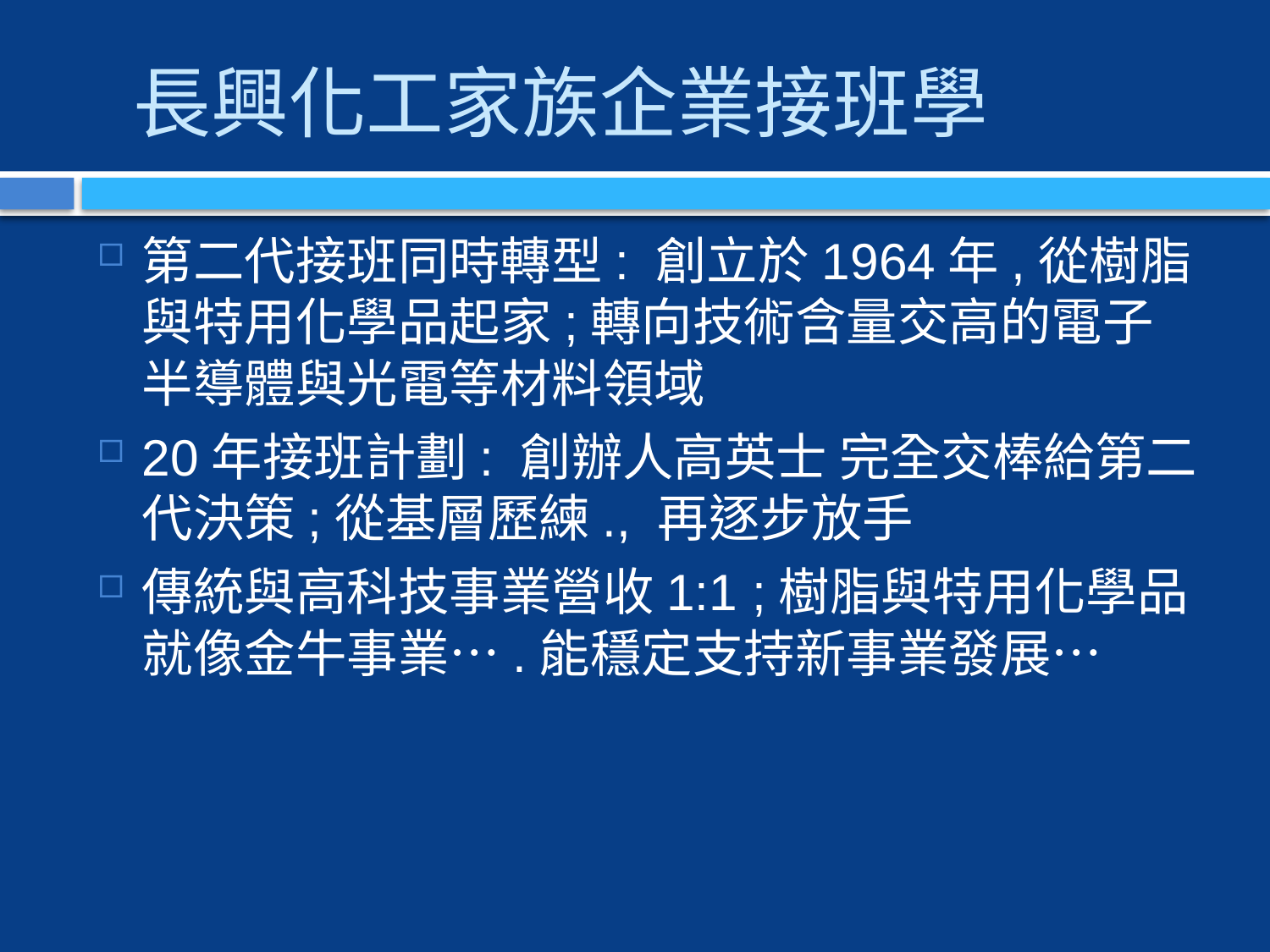

# 長興化工家族企業接班學
第二代接班同時轉型: 創立於1964年,從樹脂與特用化學品起家;轉向技術含量交高的電子  半導體與光電等材料領域
20年接班計劃: 創辦人高英士 完全交棒給第二代決策;從基層歷練., 再逐步放手
傳統與高科技事業營收1:1 ;樹脂與特用化學品就像金牛事業….能穩定支持新事業發展…